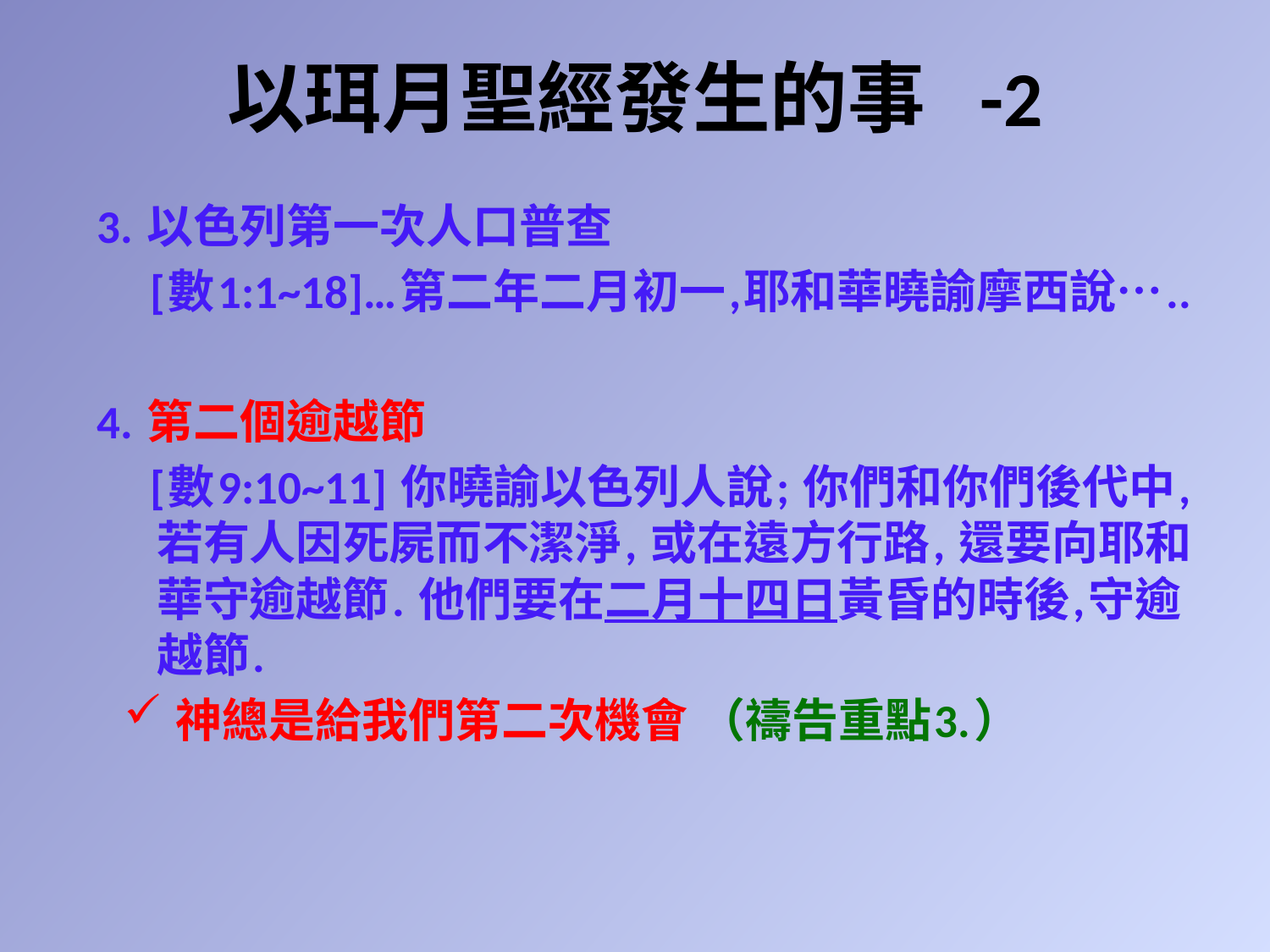

# 以珥月聖經發生的事  -2
3. 以色列第一次人口普查
     [數1:1~18]…第二年二月初一,耶和華曉諭摩西說…..

4. 第二個逾越節
     [數9:10~11] 你曉諭以色列人說; 你們和你們後代中, 若有人因死屍而不潔淨, 或在遠方行路, 還要向耶和華守逾越節. 他們要在二月十四日黃昏的時後,守逾越節.
神總是給我們第二次機會 （禱告重點3.）